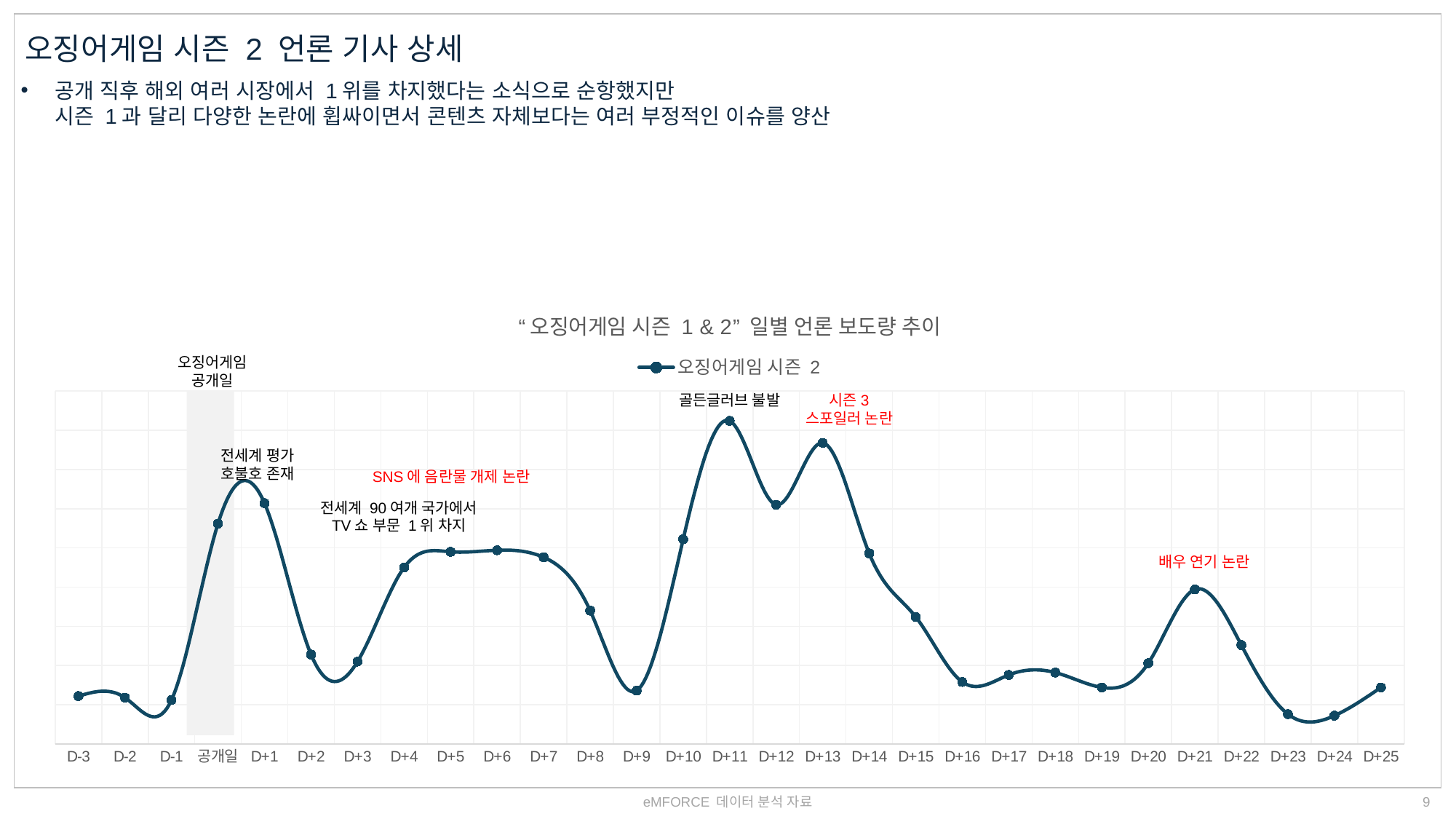

오징어게임 시즌 2 언론 기사 상세
공개 직후 해외 여러 시장에서 1위를 차지했다는 소식으로 순항했지만
시즌 1과 달리 다양한 논란에 휩싸이면서 콘텐츠 자체보다는 여러 부정적인 이슈를 양산

[unsupported chart]

오징어게임
공개일
골든글러브 불발
시즌3
스포일러 논란

전세계 평가
호불호 존재
SNS에 음란물 개제 논란
전세계 90여개 국가에서
TV쇼 부문 1위 차지
배우 연기 논란
eMFORCE 데이터 분석 자료
9